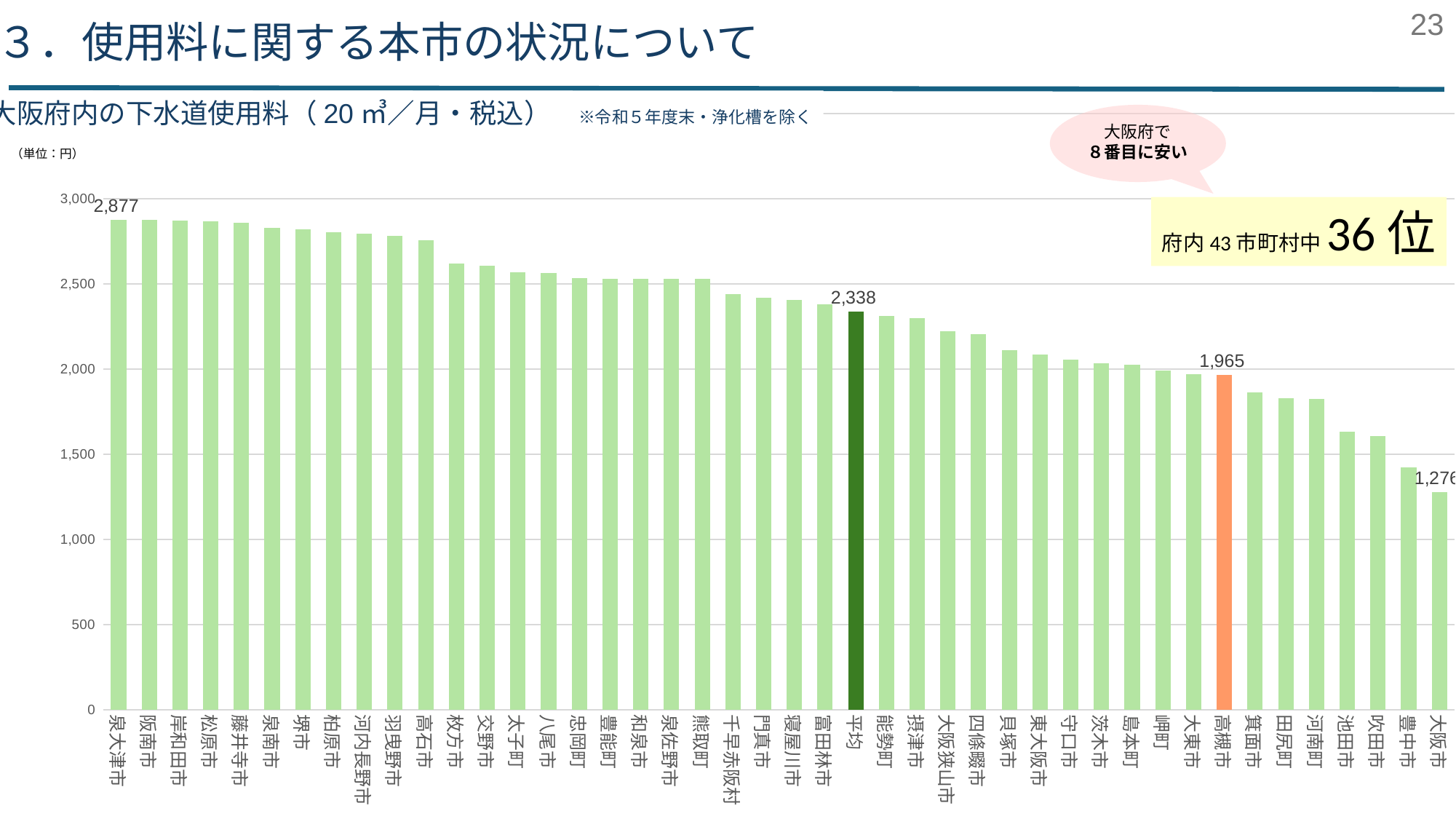

23
３．使用料に関する本市の状況について
大阪府内の下水道使用料（20㎥／月・税込）　※令和５年度末・浄化槽を除く

### Chart

| Category | 使用料（20㎥／月・税込） |
|---|---|
| 泉大津市 | 2877.0 |
| 阪南市 | 2876.0 |
| 岸和田市 | 2871.0 |
| 松原市 | 2868.0 |
| 藤井寺市 | 2857.0 |
| 泉南市 | 2830.0 |
| 堺市 | 2821.0 |
| 柏原市 | 2805.0 |
| 河内長野市 | 2796.0 |
| 羽曳野市 | 2780.0 |
| 高石市 | 2755.0 |
| 枚方市 | 2618.0 |
| 交野市 | 2607.0 |
| 太子町 | 2570.0 |
| 八尾市 | 2563.0 |
| 忠岡町 | 2535.0 |
| 豊能町 | 2530.0 |
| 和泉市 | 2530.0 |
| 泉佐野市 | 2530.0 |
| 熊取町 | 2530.0 |
| 千早赤阪村 | 2442.0 |
| 門真市 | 2420.0 |
| 寝屋川市 | 2406.0 |
| 富田林市 | 2382.0 |
| 平均 | 2338.0 |
| 能勢町 | 2313.0 |
| 摂津市 | 2299.0 |
| 大阪狭山市 | 2222.0 |
| 四條畷市 | 2206.0 |
| 貝塚市 | 2110.0 |
| 東大阪市 | 2087.0 |
| 守口市 | 2055.0 |
| 茨木市 | 2035.0 |
| 島本町 | 2024.0 |
| 岬町 | 1990.0 |
| 大東市 | 1970.0 |
| 高槻市 | 1965.0 |
| 箕面市 | 1863.0 |
| 田尻町 | 1830.0 |
| 河南町 | 1826.0 |
| 池田市 | 1634.0 |
| 吹田市 | 1609.0 |
| 豊中市 | 1421.0 |
| 大阪市 | 1276.0 |
大阪府で
８番目に安い
（単位：円）
府内43市町村中36位